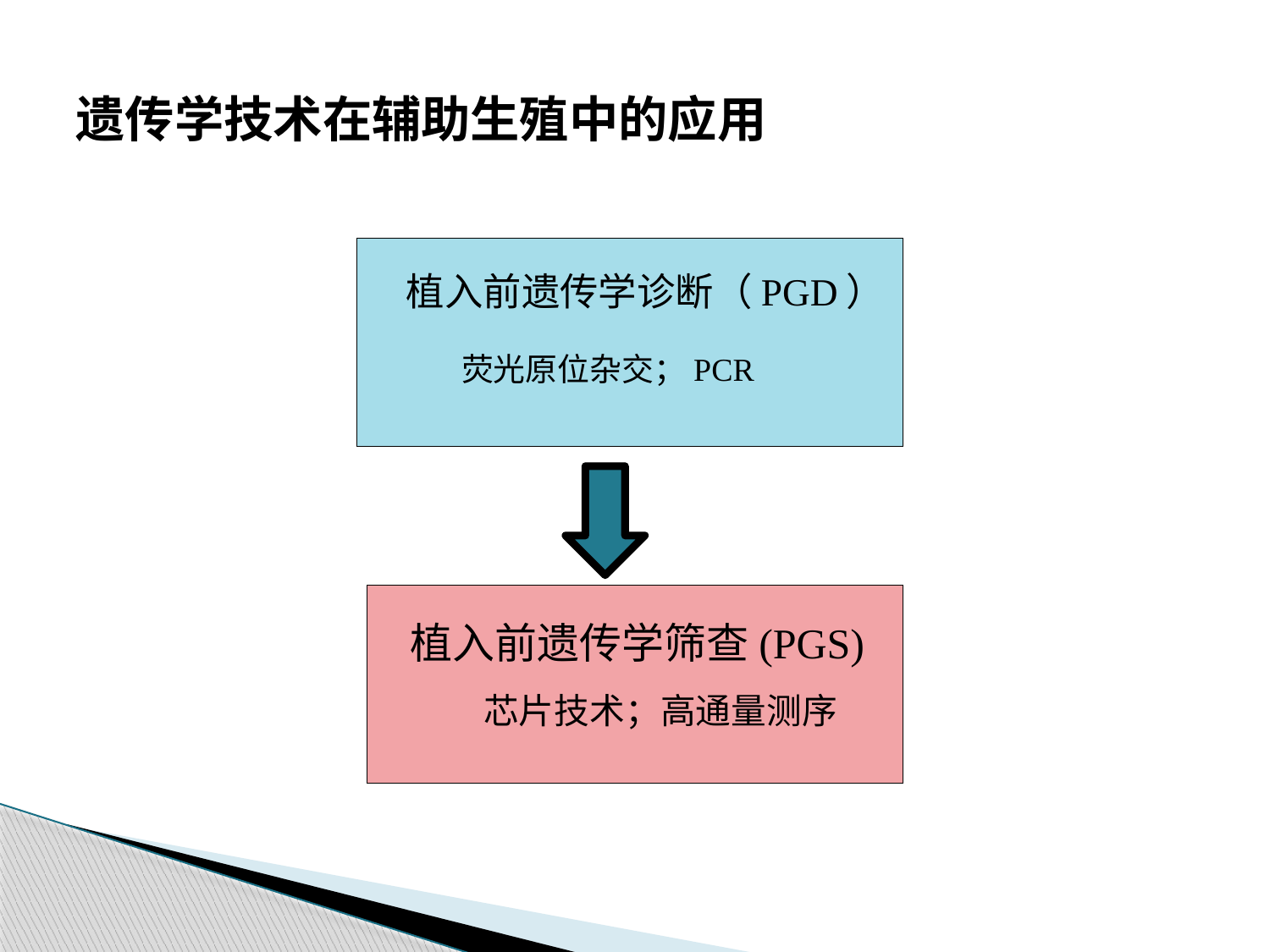

遗传学技术在辅助生殖中的应用
 植入前遗传学诊断（PGD）
        荧光原位杂交；PCR

植入前遗传学筛查(PGS)  芯片技术；高通量测序